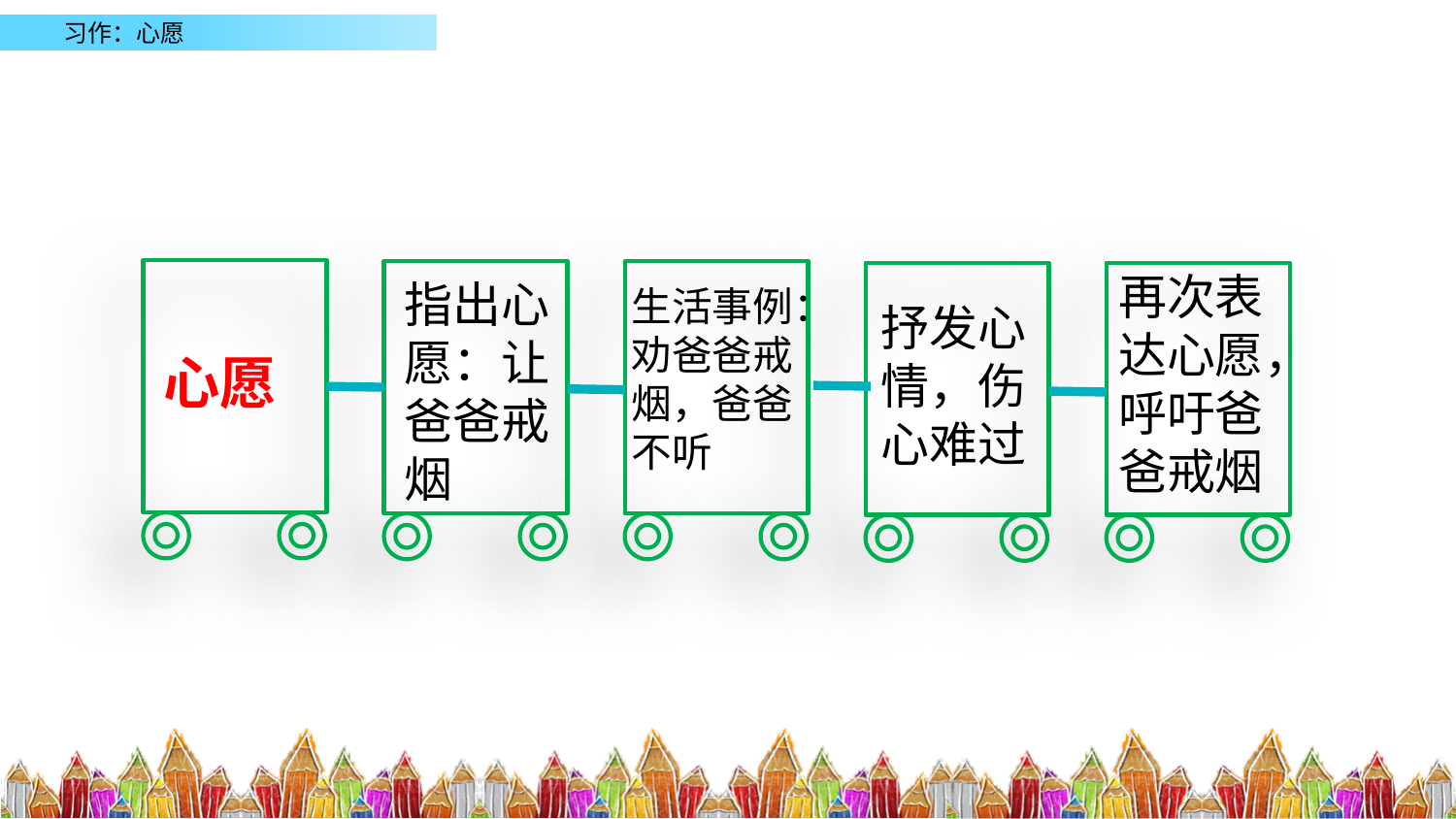

再次表达心愿，呼吁爸爸戒烟

指出心愿：让爸爸戒烟
生活事例：劝爸爸戒烟，爸爸不听
抒发心情，伤心难过
心愿